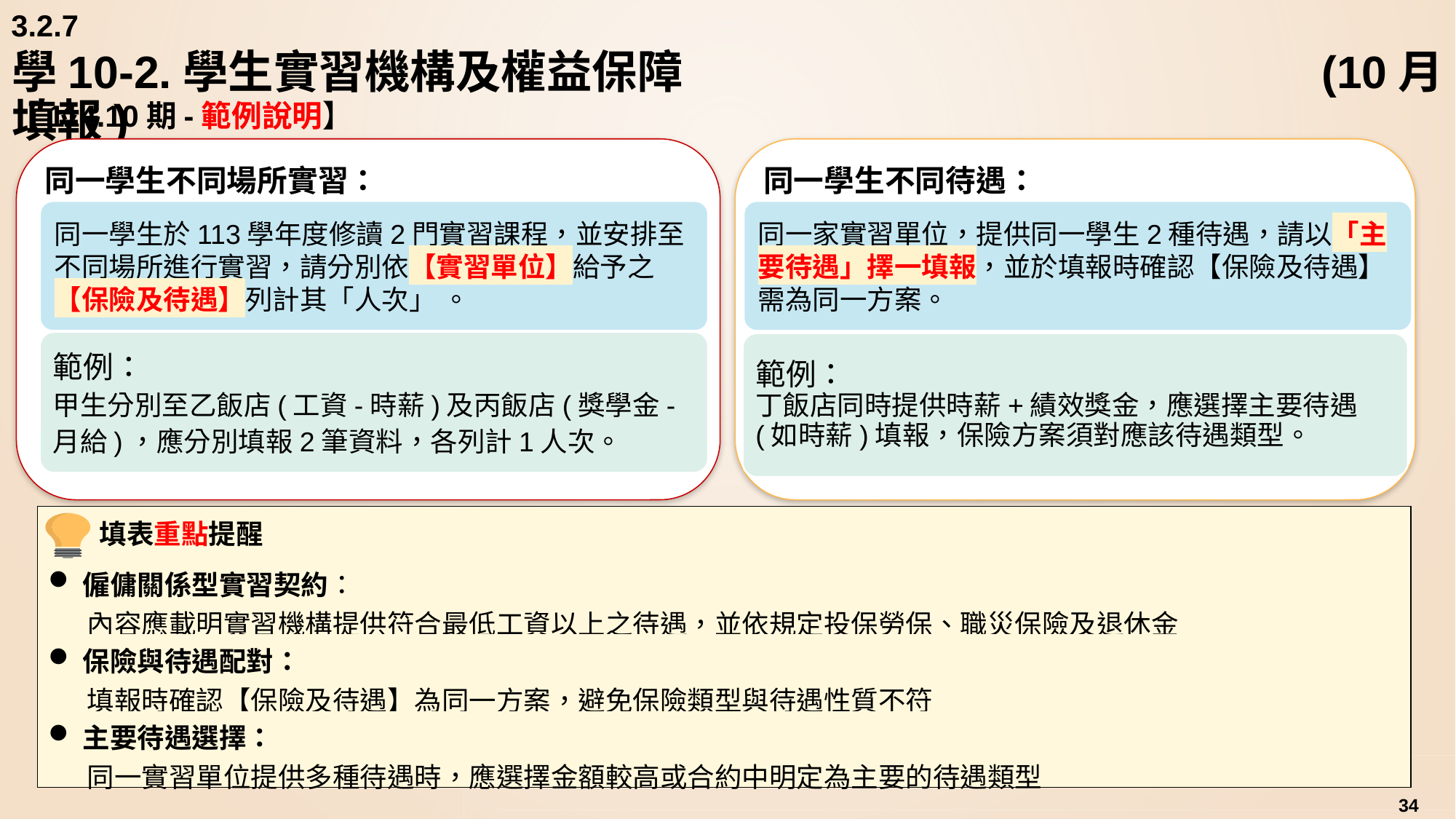

3.2.7
# 學10-2.學生實習機構及權益保障	   					(10月填報)
【114.10期-範例說明】
同一學生不同場所實習：
同一學生不同待遇：
同一家實習單位，提供同一學生2種待遇，請以「主要待遇」擇一填報，並於填報時確認【保險及待遇】需為同一方案。
同一學生於113學年度修讀2門實習課程，並安排至不同場所進行實習，請分別依【實習單位】給予之【保險及待遇】列計其「人次」 。

範例：
甲生分別至乙飯店(工資-時薪)及丙飯店(獎學金-月給)，應分別填報2筆資料，各列計1人次。

範例：
丁飯店同時提供時薪+績效獎金，應選擇主要待遇(如時薪)填報，保險方案須對應該待遇類型。
| 填表重點提醒 |
| --- |
| 僱傭關係型實習契約： 內容應載明實習機構提供符合最低工資以上之待遇，並依規定投保勞保、職災保險及退休金 |
| 保險與待遇配對： 填報時確認【保險及待遇】為同一方案，避免保險類型與待遇性質不符 |
| 主要待遇選擇： 同一實習單位提供多種待遇時，應選擇金額較高或合約中明定為主要的待遇類型 |